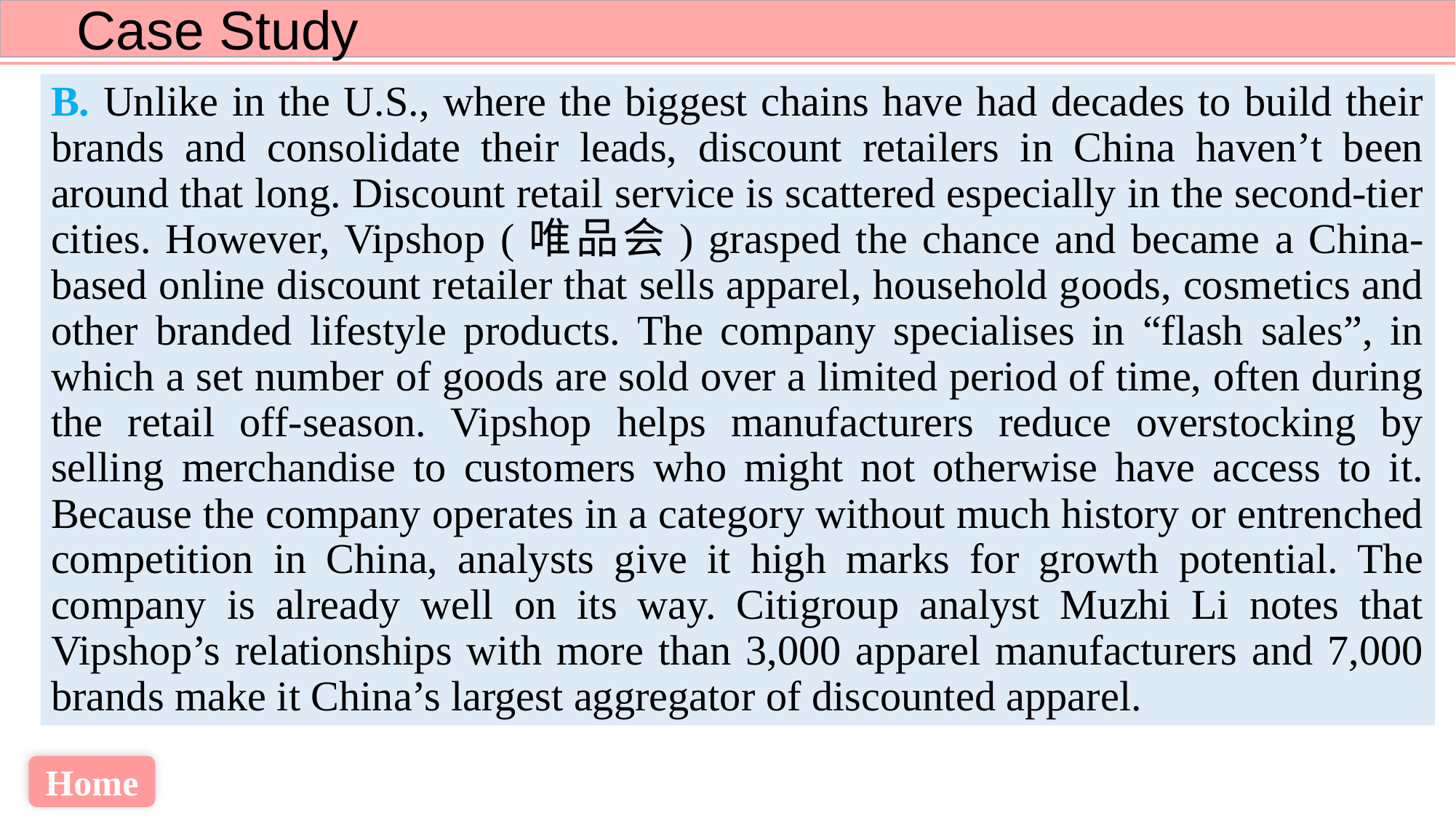

B. Unlike in the U.S., where the biggest chains have had decades to build their brands and consolidate their leads, discount retailers in China haven’t been around that long. Discount retail service is scattered especially in the second-tier cities. However, Vipshop (唯品会) grasped the chance and became a China-based online discount retailer that sells apparel, household goods, cosmetics and other branded lifestyle products. The company specialises in “flash sales”, in which a set number of goods are sold over a limited period of time, often during the retail off-season. Vipshop helps manufacturers reduce overstocking by selling merchandise to customers who might not otherwise have access to it. Because the company operates in a category without much history or entrenched competition in China, analysts give it high marks for growth potential. The company is already well on its way. Citigroup analyst Muzhi Li notes that Vipshop’s relationships with more than 3,000 apparel manufacturers and 7,000 brands make it China’s largest aggregator of discounted apparel.